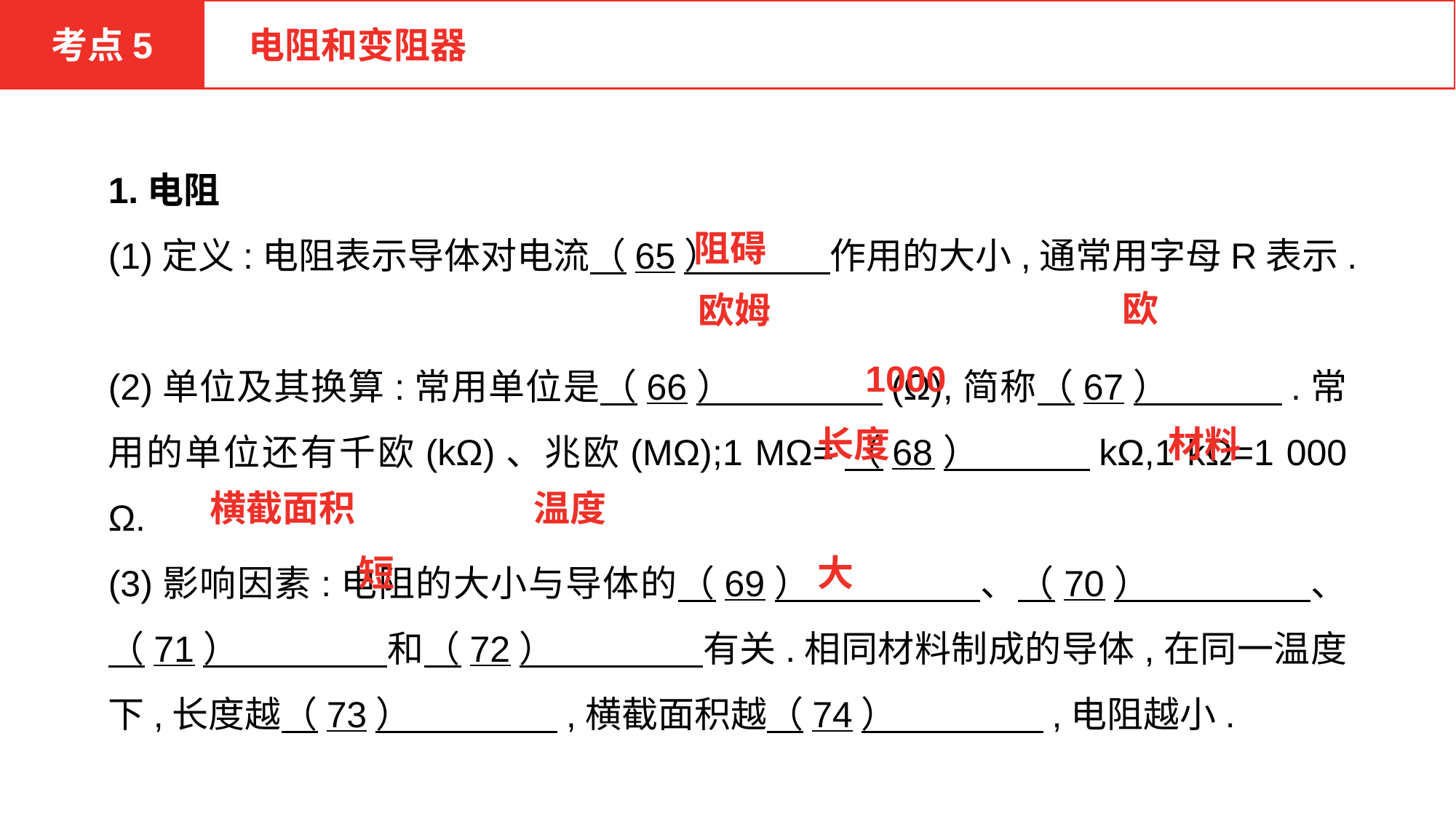

考点5
  电阻和变阻器
1.电阻
(1)定义:电阻表示导体对电流（65）　　　作用的大小,通常用字母R表示.
(2)单位及其换算:常用单位是（66）　　　　(Ω),简称（67）　　　.常用的单位还有千欧(kΩ)、兆欧(MΩ);1 MΩ=（68）　　   kΩ,1 kΩ=1 000 Ω.
(3)影响因素:电阻的大小与导体的（69）　　  　　、（70）　　 　　、（71）　　　　和（72）　　　　有关.相同材料制成的导体,在同一温度下,长度越（73）　　　　,横截面积越（74）　　　　,电阻越小.
阻碍
欧
欧姆
1000
长度
材料
横截面积
温度
短
大